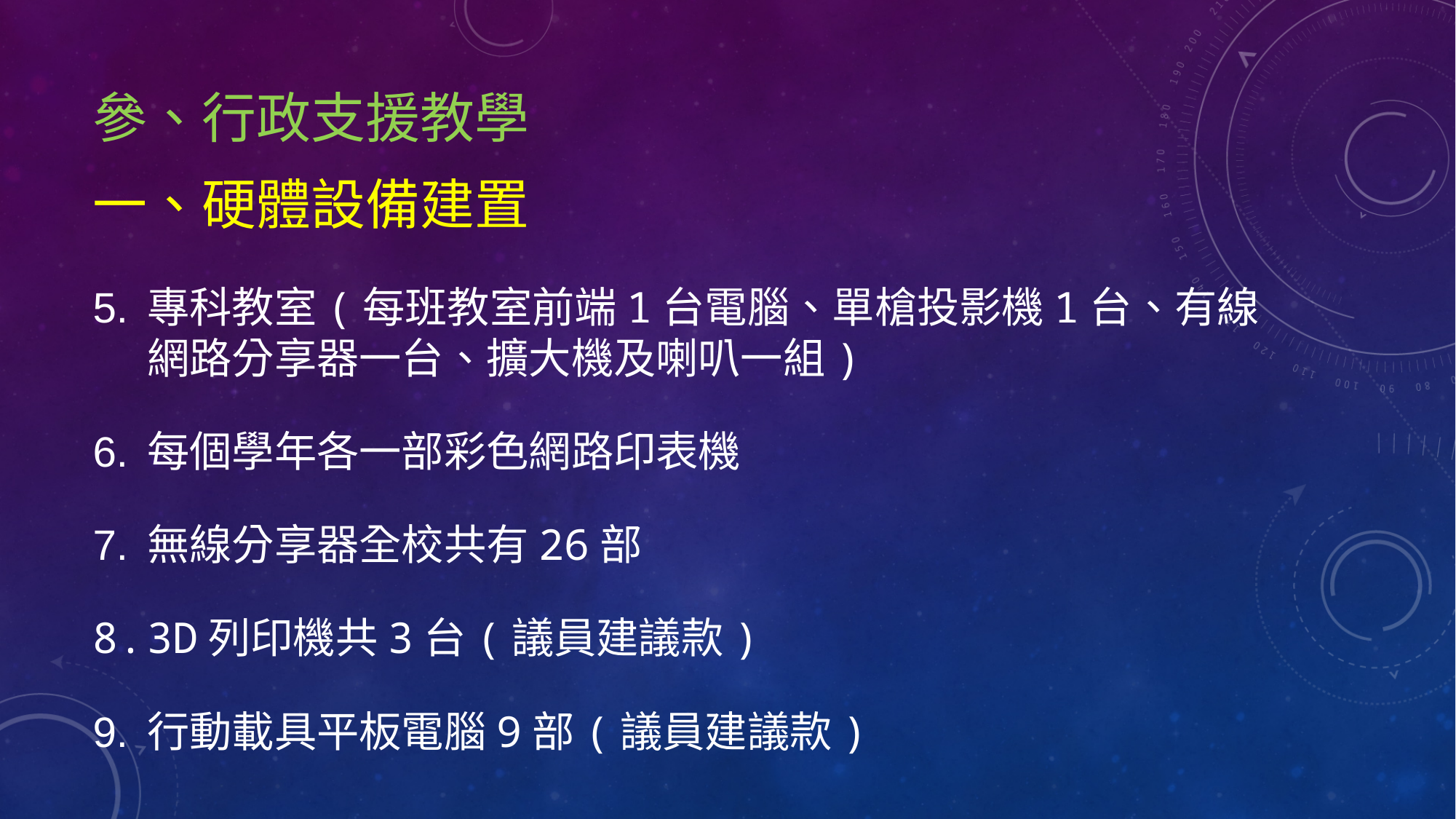

# 參、行政支援教學
一、硬體設備建置
專科教室(每班教室前端1台電腦、單槍投影機1台、有線網路分享器一台、擴大機及喇叭一組)
每個學年各一部彩色網路印表機
無線分享器全校共有26部
3D列印機共3台(議員建議款)
行動載具平板電腦9部(議員建議款)